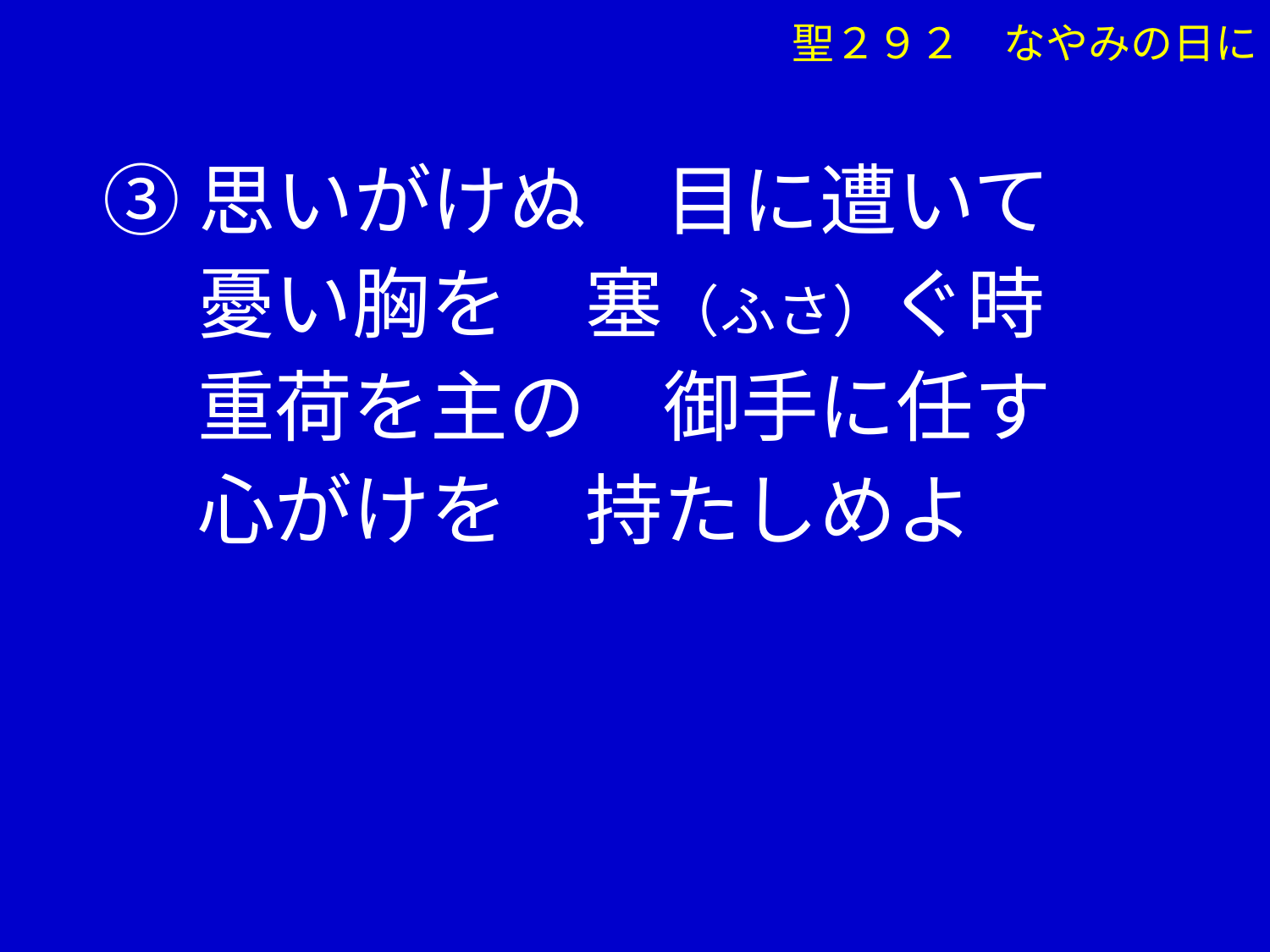

聖２９２　なやみの日に
③思いがけぬ　目に遭いて
　 憂い胸を　塞（ふさ）ぐ時
　 重荷を主の　御手に任す
　 心がけを　持たしめよ